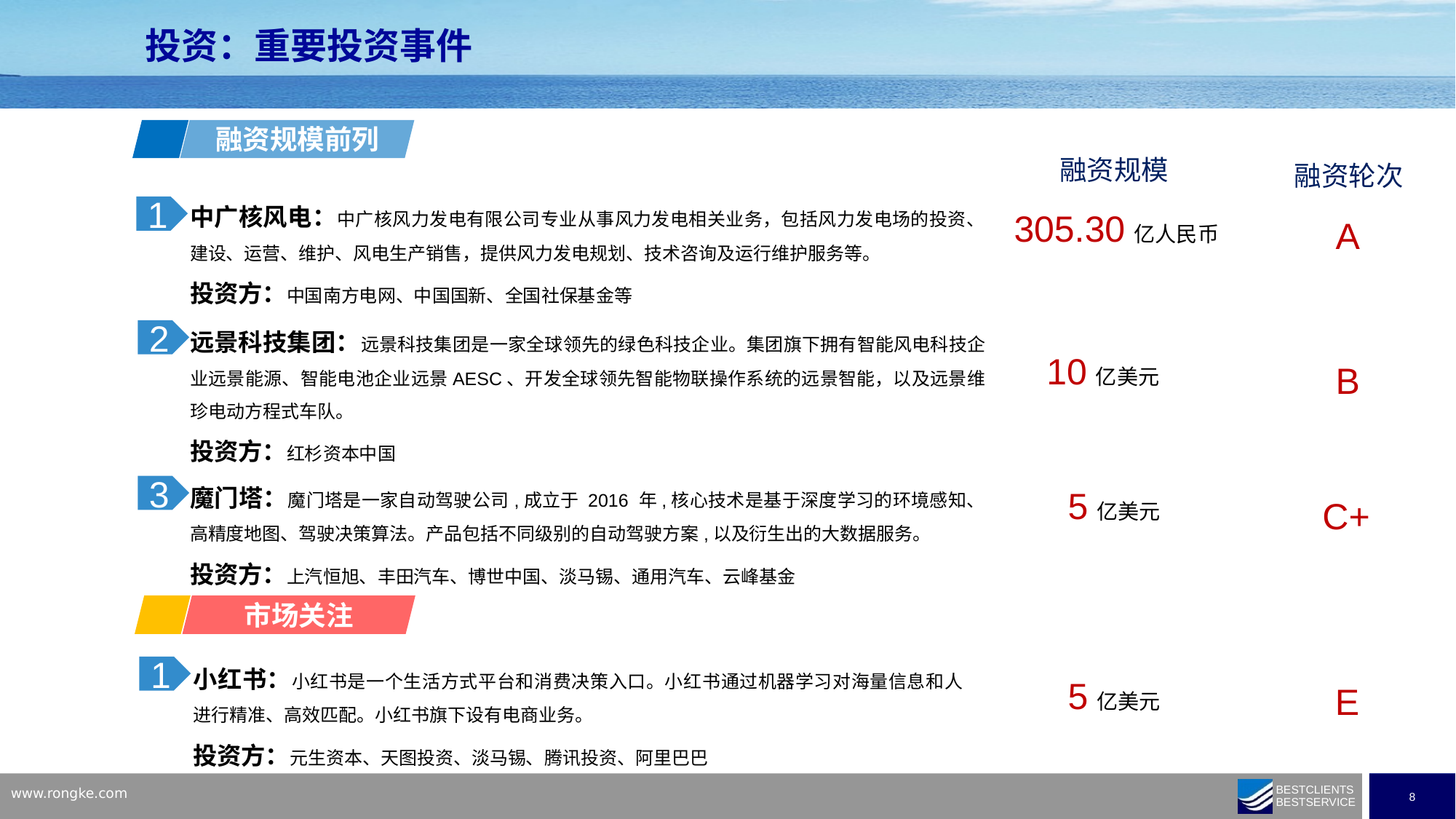

投资：重要投资事件

融资规模前列
融资规模
融资轮次
中广核风电：中广核风力发电有限公司专业从事风力发电相关业务，包括风力发电场的投资、建设、运营、维护、风电生产销售，提供风力发电规划、技术咨询及运行维护服务等。
投资方：中国南方电网、中国国新、全国社保基金等
1
305.30亿人民币
A
远景科技集团：远景科技集团是一家全球领先的绿色科技企业。集团旗下拥有智能风电科技企业远景能源、智能电池企业远景AESC、开发全球领先智能物联操作系统的远景智能，以及远景维珍电动方程式车队。
投资方：红杉资本中国
2
10亿美元
B
魔门塔：魔门塔是一家自动驾驶公司,成立于 2016 年,核心技术是基于深度学习的环境感知、高精度地图、驾驶决策算法。产品包括不同级别的自动驾驶方案,以及衍生出的大数据服务。
投资方：上汽恒旭、丰田汽车、博世中国、淡马锡、通用汽车、云峰基金
3
5亿美元
C+

市场关注
小红书：小红书是一个生活方式平台和消费决策入口。小红书通过机器学习对海量信息和人进行精准、高效匹配。小红书旗下设有电商业务。
投资方：元生资本、天图投资、淡马锡、腾讯投资、阿里巴巴
1
5亿美元
E